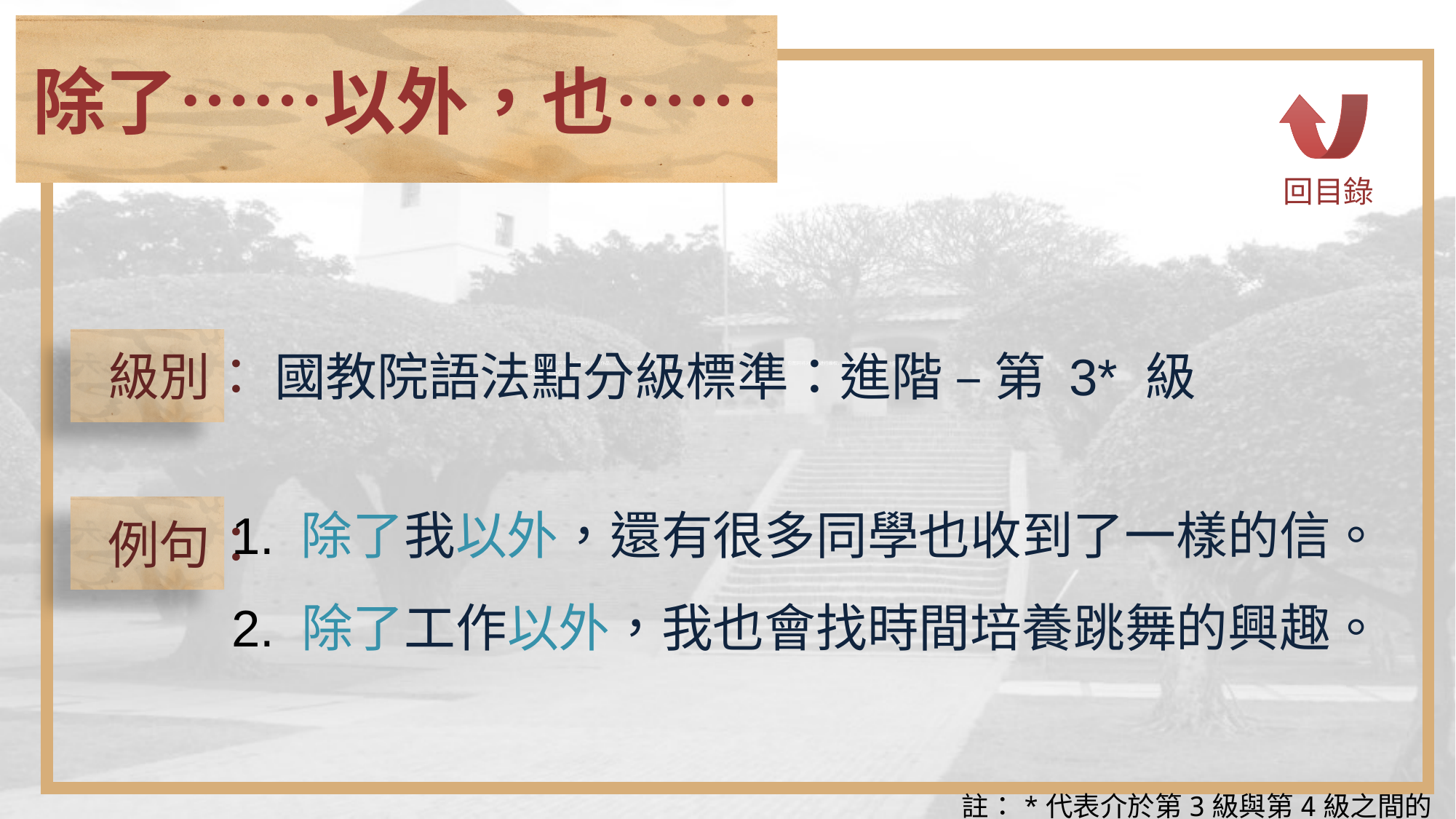

除了……以外，也……

回目錄
 級別：
國教院語法點分級標準：進階 – 第 3* 級
 例句：
1. 除了我以外，還有很多同學也收到了一樣的信。
2. 除了工作以外，我也會找時間培養跳舞的興趣。
註：*代表介於第3級與第4級之間的語法